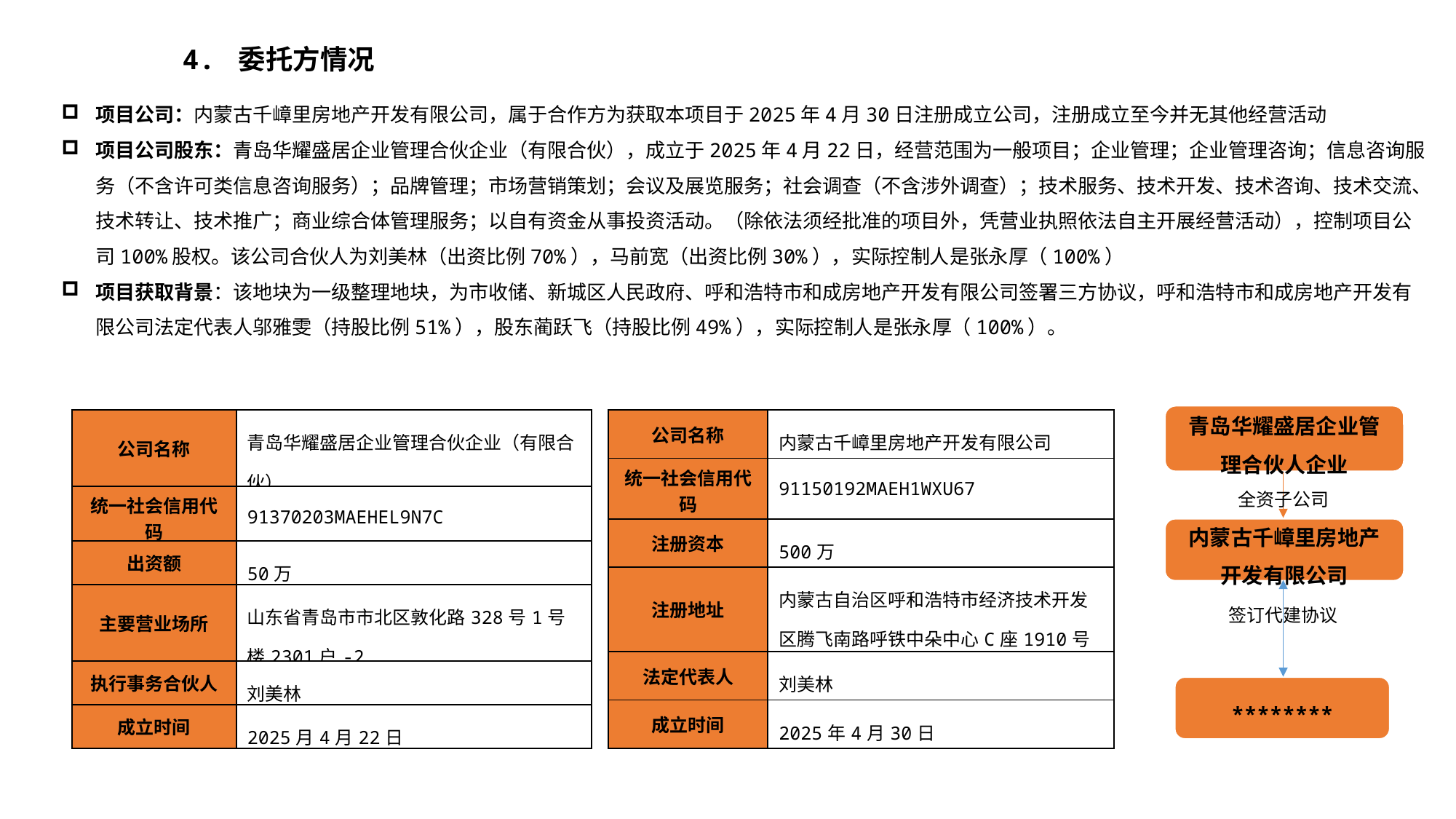

4. 委托方情况
项目公司：内蒙古千嶂里房地产开发有限公司，属于合作方为获取本项目于2025年4月30日注册成立公司，注册成立至今并无其他经营活动
项目公司股东：青岛华耀盛居企业管理合伙企业（有限合伙），成立于2025年4月22日，经营范围为一般项目；企业管理；企业管理咨询；信息咨询服务（不含许可类信息咨询服务）；品牌管理；市场营销策划；会议及展览服务；社会调查（不含涉外调查）；技术服务、技术开发、技术咨询、技术交流、技术转让、技术推广；商业综合体管理服务；以自有资金从事投资活动。（除依法须经批准的项目外，凭营业执照依法自主开展经营活动），控制项目公司100%股权。该公司合伙人为刘美林（出资比例70%），马前宽（出资比例30%），实际控制人是张永厚（100%）
项目获取背景：该地块为一级整理地块，为市收储、新城区人民政府、呼和浩特市和成房地产开发有限公司签署三方协议，呼和浩特市和成房地产开发有限公司法定代表人邬雅雯（持股比例51%），股东蔺跃飞（持股比例49%），实际控制人是张永厚（100%）。
青岛华耀盛居企业管理合伙人企业
内蒙古千嶂里房地产开发有限公司
全资子公司
签订代建协议
********
| 公司名称 | 青岛华耀盛居企业管理合伙企业（有限合伙） |
| --- | --- |
| 统一社会信用代码 | 91370203MAEHEL9N7C |
| 出资额 | 50万 |
| 主要营业场所 | 山东省青岛市市北区敦化路328号1号楼2301户-2 |
| 执行事务合伙人 | 刘美林 |
| 成立时间 | 2025月4月22日 |
| 公司名称 | 内蒙古千嶂里房地产开发有限公司 |
| --- | --- |
| 统一社会信用代码 | 91150192MAEH1WXU67 |
| 注册资本 | 500万 |
| 注册地址 | 内蒙古自治区呼和浩特市经济技术开发区腾飞南路呼铁中朵中心C座1910号 |
| 法定代表人 | 刘美林 |
| 成立时间 | 2025年4月30日 |